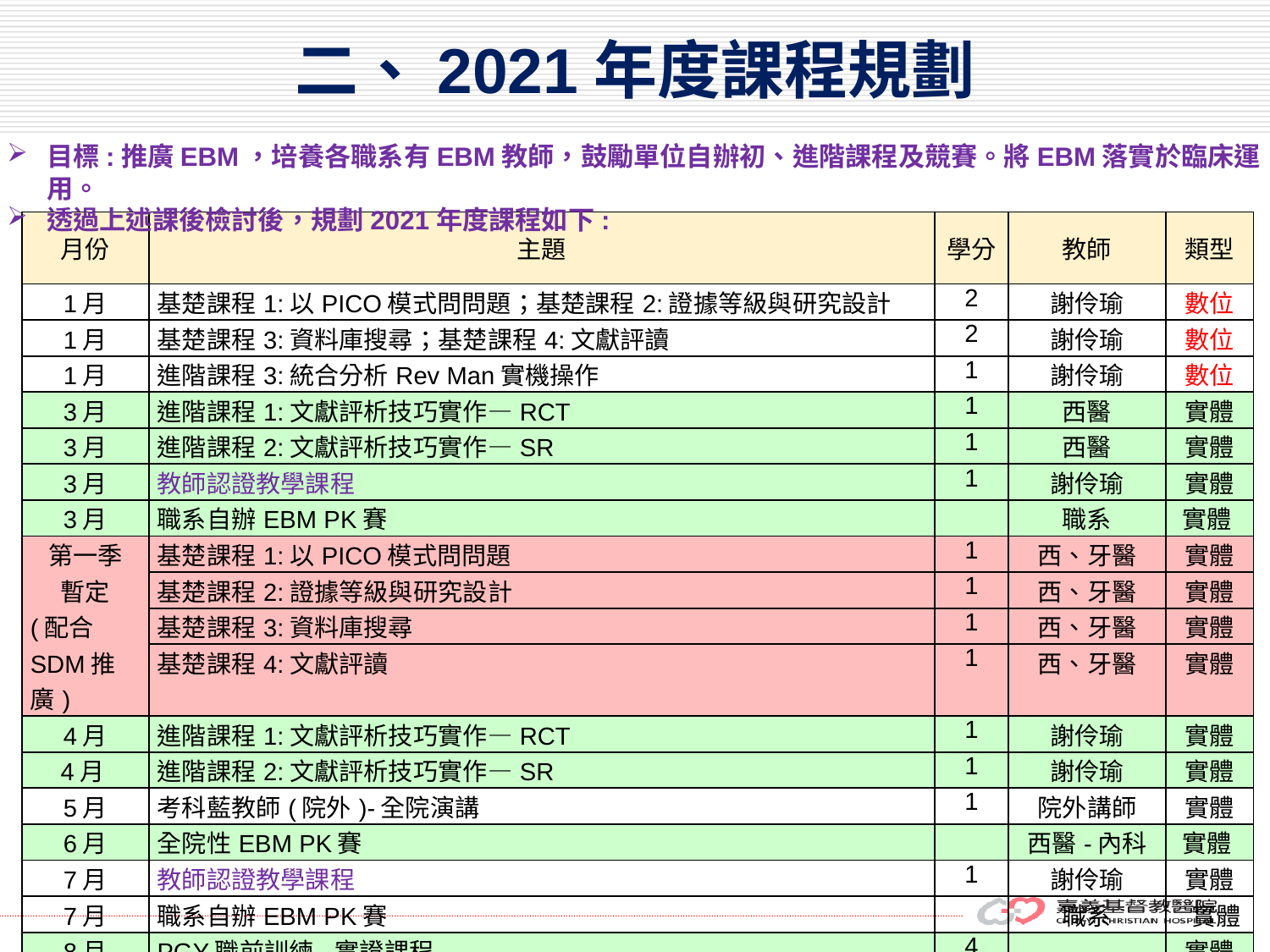

# 二、2021年度課程規劃
目標:推廣EBM，培養各職系有EBM教師，鼓勵單位自辦初、進階課程及競賽。將EBM落實於臨床運用。
透過上述課後檢討後，規劃2021年度課程如下:
| 月份 | 主題 | 學分 | 教師 | 類型 |
| --- | --- | --- | --- | --- |
| 1月 | 基楚課程1:以PICO模式問問題；基楚課程2:證據等級與研究設計 | 2 | 謝伶瑜 | 數位 |
| 1月 | 基楚課程3:資料庫搜尋；基楚課程4:文獻評讀 | 2 | 謝伶瑜 | 數位 |
| 1月 | 進階課程3:統合分析Rev Man實機操作 | 1 | 謝伶瑜 | 數位 |
| 3月 | 進階課程1:文獻評析技巧實作—RCT | 1 | 西醫 | 實體 |
| 3月 | 進階課程2:文獻評析技巧實作—SR | 1 | 西醫 | 實體 |
| 3月 | 教師認證教學課程 | 1 | 謝伶瑜 | 實體 |
| 3月 | 職系自辦EBM PK賽 |  | 職系 | 實體 |
| 第一季 暫定 (配合SDM推廣) | 基楚課程1:以PICO模式問問題 | 1 | 西、牙醫 | 實體 |
|  | 基楚課程2:證據等級與研究設計 | 1 | 西、牙醫 | 實體 |
|  | 基楚課程3:資料庫搜尋 | 1 | 西、牙醫 | 實體 |
|  | 基楚課程4:文獻評讀 | 1 | 西、牙醫 | 實體 |
| 4月 | 進階課程1:文獻評析技巧實作—RCT | 1 | 謝伶瑜 | 實體 |
| 4月 | 進階課程2:文獻評析技巧實作—SR | 1 | 謝伶瑜 | 實體 |
| 5月 | 考科藍教師(院外)-全院演講 | 1 | 院外講師 | 實體 |
| 6月 | 全院性EBM PK賽 |  | 西醫-內科 | 實體 |
| 7月 | 教師認證教學課程 | 1 | 謝伶瑜 | 實體 |
| 7月 | 職系自辦EBM PK賽 |  | 職系 | 實體 |
| 8月 | PGY職前訓練-實證課程 | 4 |  | 實體 |
| 9月 | 職系自辦EBM PK賽 |  | 職系 | 實體 |
| 10月 | 教師認證教學課程 | 1 |  | 實體 |
| 11月 | 全院性EBM PK賽 |  | 西醫-外科 | 實體 |
| 12月 | EBM PK賽解題課程 | 1 |  | 實體 |